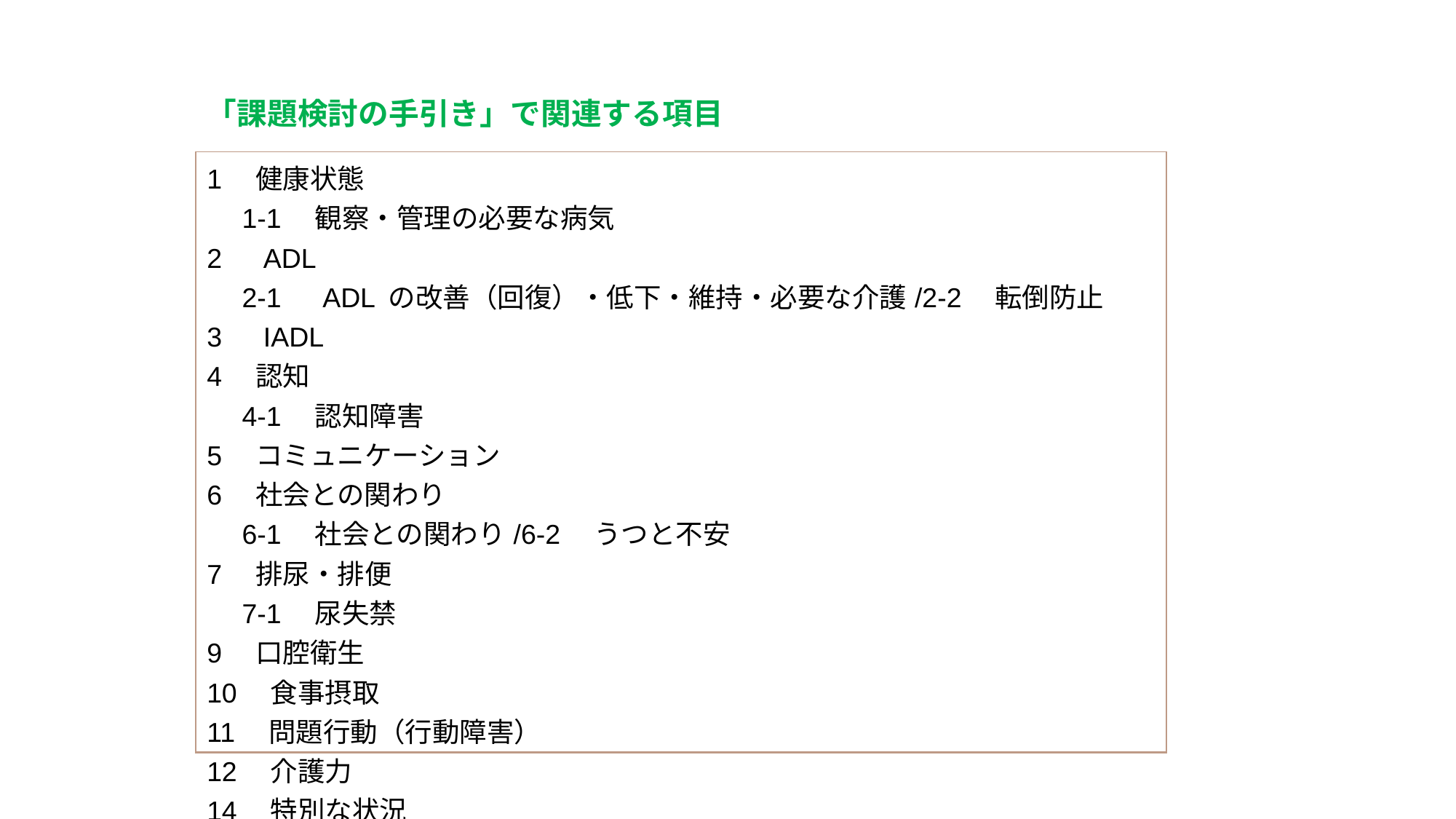

「課題検討の手引き」で関連する項目
| 1　健康状態 　1-1　観察・管理の必要な病気 2　ADL 　2-1　ADL の改善（回復）・低下・維持・必要な介護/2-2　転倒防止 3　IADL 4　認知 　4-1　認知障害 5　コミュニケーション 6　社会との関わり 　6-1　社会との関わり/6-2　うつと不安 7　排尿・排便 　7-1　尿失禁 9　口腔衛生 10　食事摂取 11　問題行動（行動障害） 12　介護力 14　特別な状況 　14-1　虐待 |
| --- |